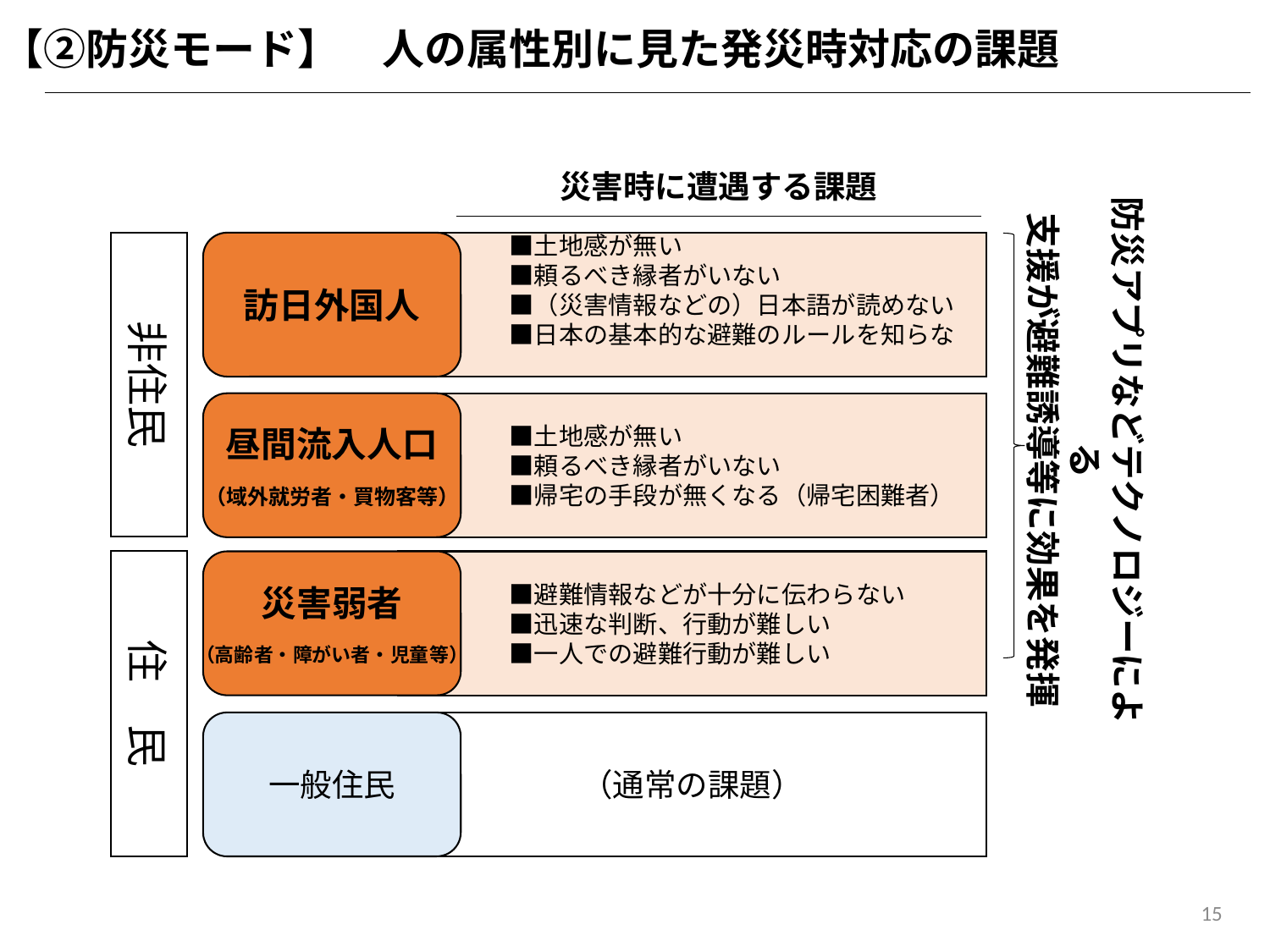

【②防災モード】　人の属性別に見た発災時対応の課題
災害時に遭遇する課題
防災アプリなどテクノロジーによる
支援が避難誘導等に効果を発揮
訪日外国人
　　　　■土地感が無い
　　　　■頼るべき縁者がいない
　　　　■（災害情報などの）日本語が読めない
　　　　■日本の基本的な避難のルールを知らない
非住民

昼間流入人口

（域外就労者・買物客等）
　　　　■土地感が無い
　　　　■頼るべき縁者がいない
　　　　■帰宅の手段が無くなる（帰宅困難者）
住　民
災害弱者

（高齢者・障がい者・児童等）
　　　　■避難情報などが十分に伝わらない
　　　　■迅速な判断、行動が難しい
　　　　■一人での避難行動が難しい
一般住民

（通常の課題）
15